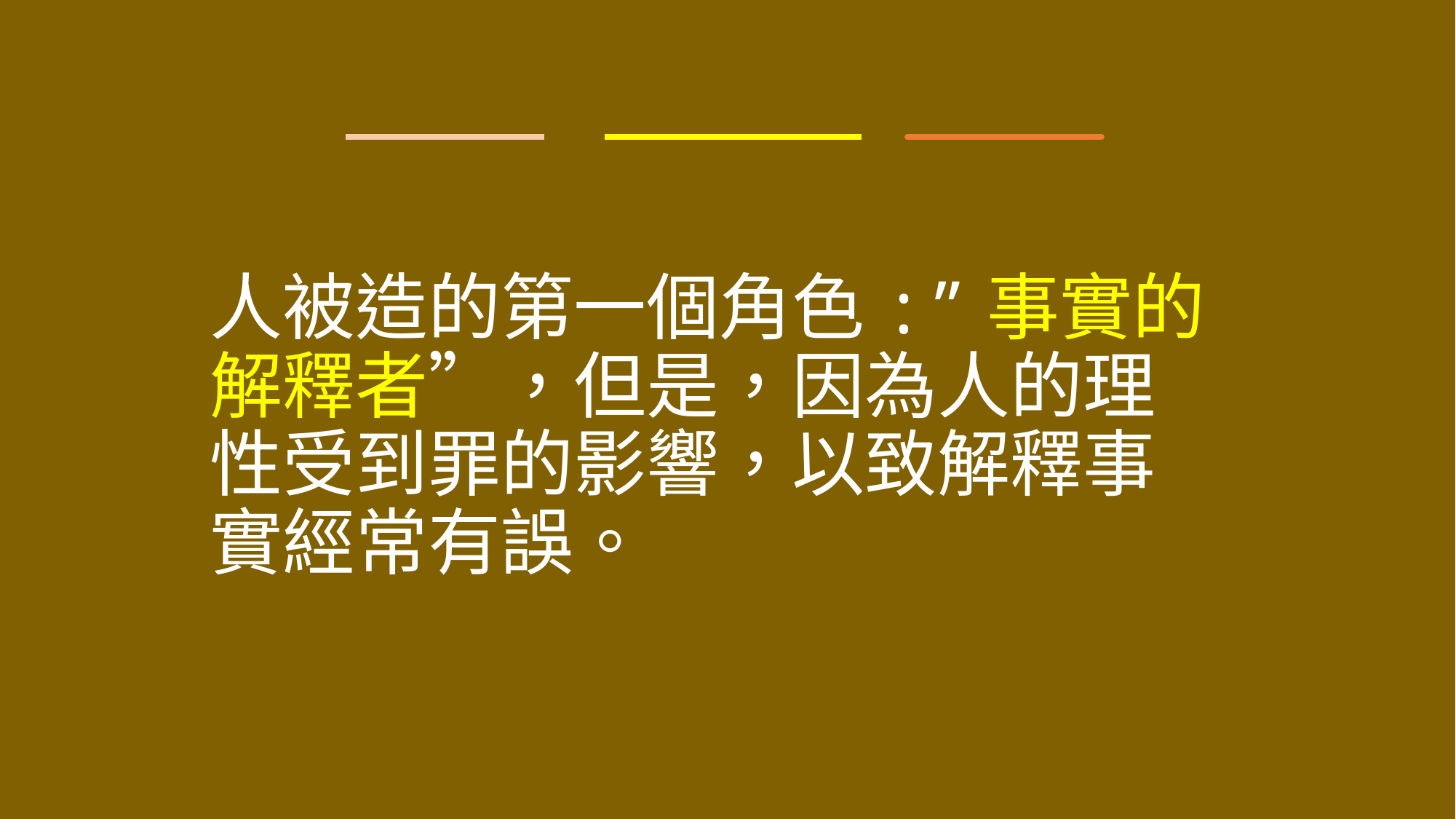

人被造的第一個角色:”事實的解釋者”，但是，因為人的理性受到罪的影響，以致解釋事實經常有誤。